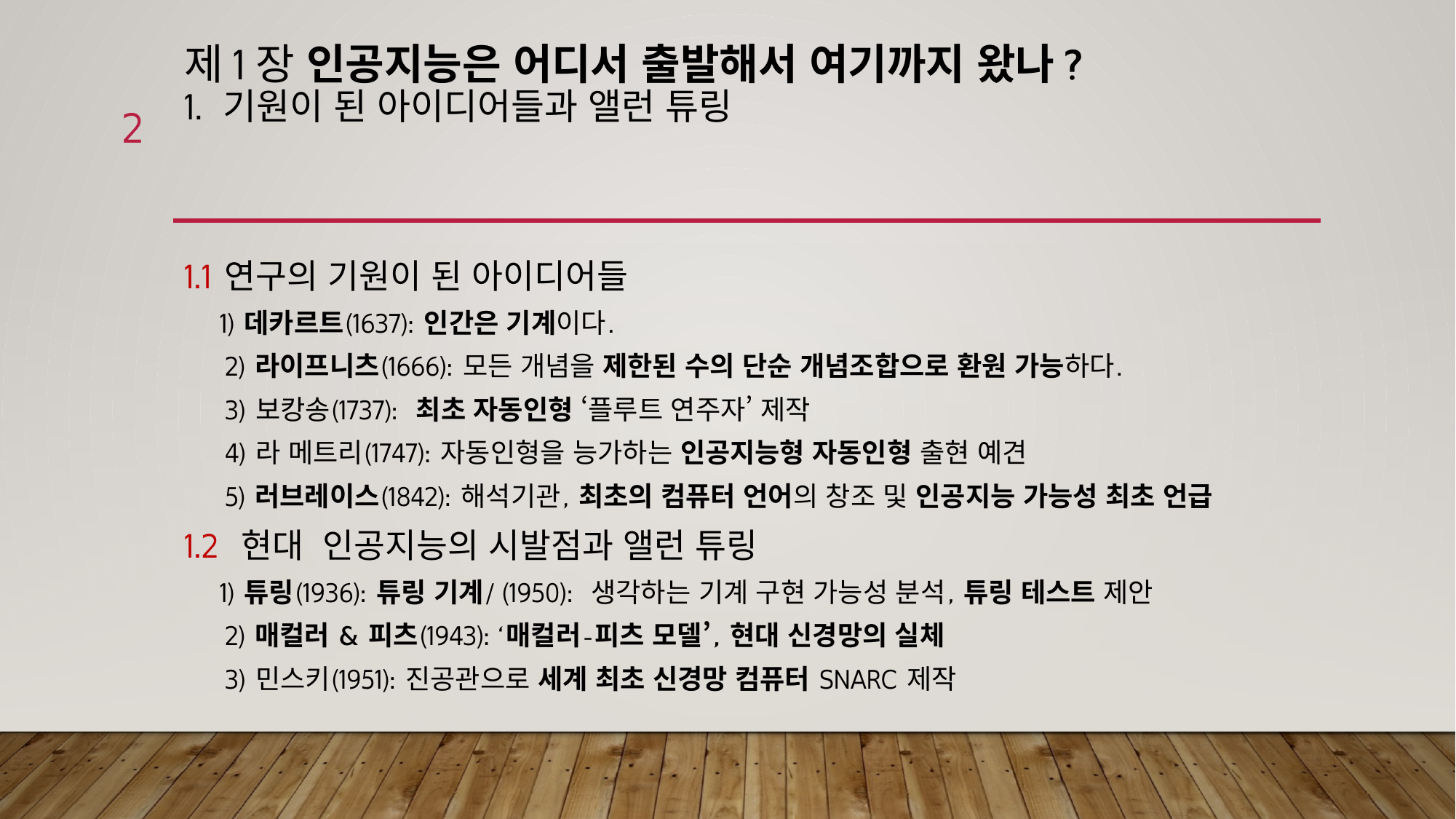

# 제1장 인공지능은 어디서 출발해서 여기까지 왔나? 1. 기원이 된 아이디어들과 앨런 튜링
2
1.1 연구의 기원이 된 아이디어들
     1) 데카르트(1637): 인간은 기계이다.
     2) 라이프니츠(1666): 모든 개념을 제한된 수의 단순 개념조합으로 환원 가능하다.
     3) 보캉송(1737):  최초 자동인형 ‘플루트 연주자’ 제작
     4) 라 메트리(1747): 자동인형을 능가하는 인공지능형 자동인형 출현 예견
     5) 러브레이스(1842): 해석기관, 최초의 컴퓨터 언어의 창조 및 인공지능 가능성 최초 언급
1.2  현대  인공지능의 시발점과 앨런 튜링
     1) 튜링(1936): 튜링 기계/ (1950):  생각하는 기계 구현 가능성 분석, 튜링 테스트 제안
     2) 매컬러 & 피츠(1943): ‘매컬러-피츠 모델’, 현대 신경망의 실체
     3) 민스키(1951): 진공관으로 세계 최초 신경망 컴퓨터 SNARC 제작